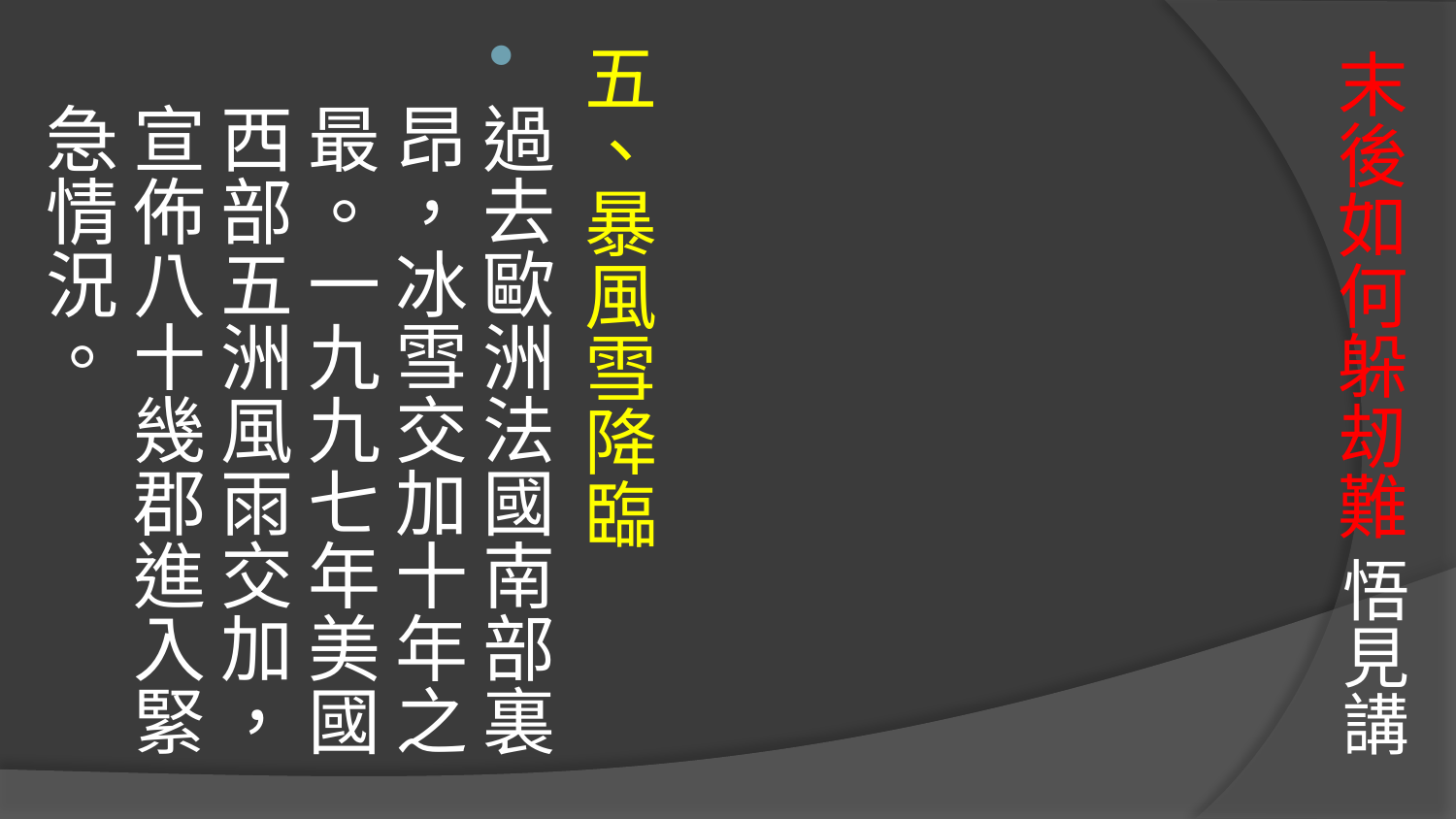

# 末後如何躲刼難 悟見講
五、暴風雪降臨
過去歐洲法國南部裏昂，冰雪交加十年之最。一九九七年美國西部五洲風雨交加，宣佈八十幾郡進入緊急情況。